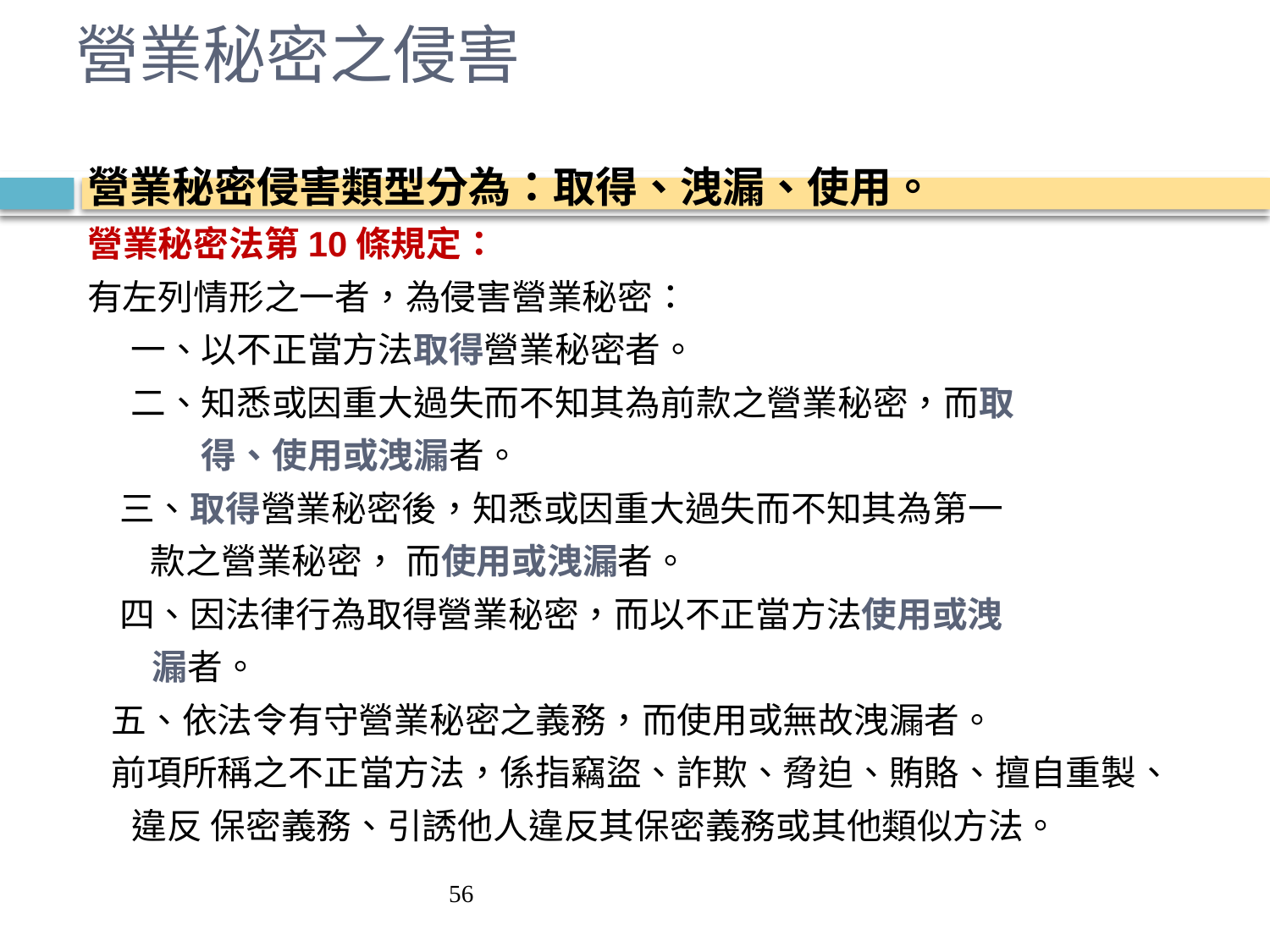

# 營業秘密之侵害
營業秘密侵害類型分為：取得、洩漏、使用。
營業秘密法第10條規定：
有左列情形之一者，為侵害營業秘密：
　 一、以不正當方法取得營業秘密者。
　 二、知悉或因重大過失而不知其為前款之營業秘密，而取
　　　 得、使用或洩漏者。
   三、取得營業秘密後，知悉或因重大過失而不知其為第一
       款之營業秘密， 而使用或洩漏者。
   四、因法律行為取得營業秘密，而以不正當方法使用或洩
       漏者。
  五、依法令有守營業秘密之義務，而使用或無故洩漏者。
  前項所稱之不正當方法，係指竊盜、詐欺、脅迫、賄賂、擅自重製、違反 保密義務、引誘他人違反其保密義務或其他類似方法。

56